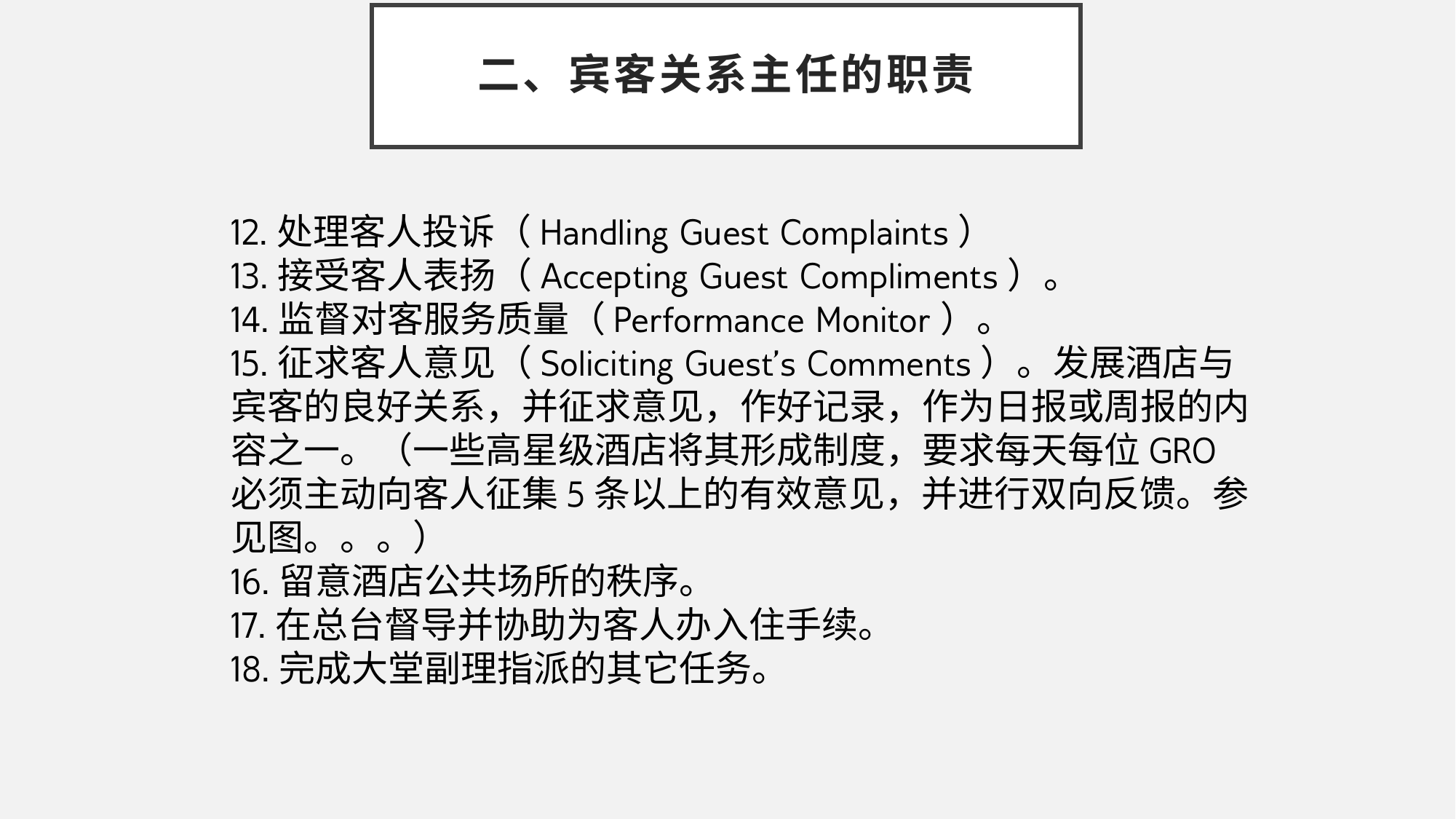

二、宾客关系主任的职责
12.处理客人投诉（Handling Guest Complaints）
13.接受客人表扬（Accepting Guest Compliments）。
14.监督对客服务质量（Performance Monitor）。
15.征求客人意见（Soliciting Guest’s Comments）。发展酒店与宾客的良好关系，并征求意见，作好记录，作为日报或周报的内容之一。（一些高星级酒店将其形成制度，要求每天每位GRO必须主动向客人征集5条以上的有效意见，并进行双向反馈。参见图。。。）
16.留意酒店公共场所的秩序。
17.在总台督导并协助为客人办入住手续。
18.完成大堂副理指派的其它任务。